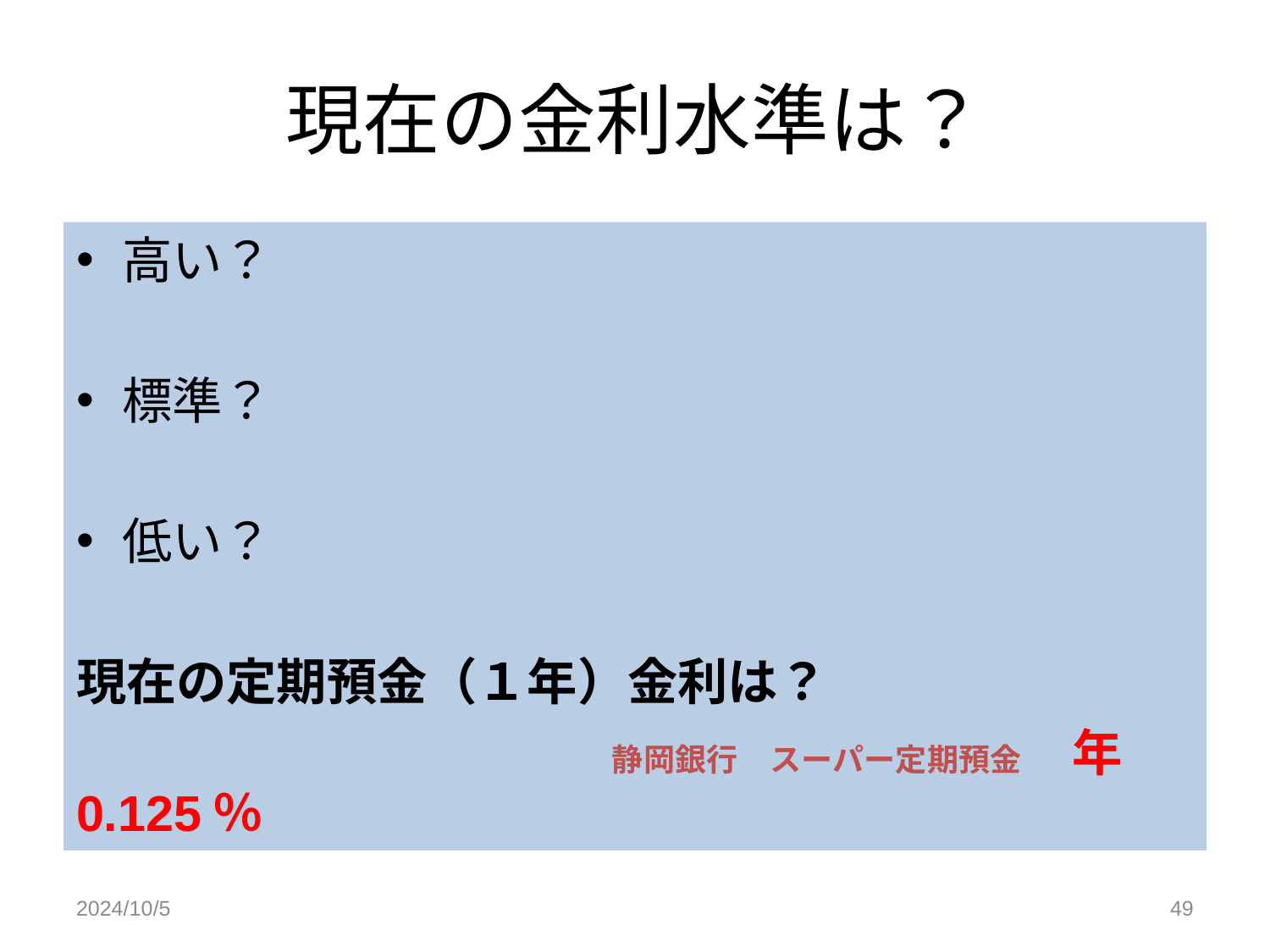

# 現在の金利水準は？
高い？

標準？

低い？

現在の定期預金（１年）金利は？
　　　　　　　　　　　　　　　　　静岡銀行　スーパー定期預金　年0.125％
2024/10/5
49